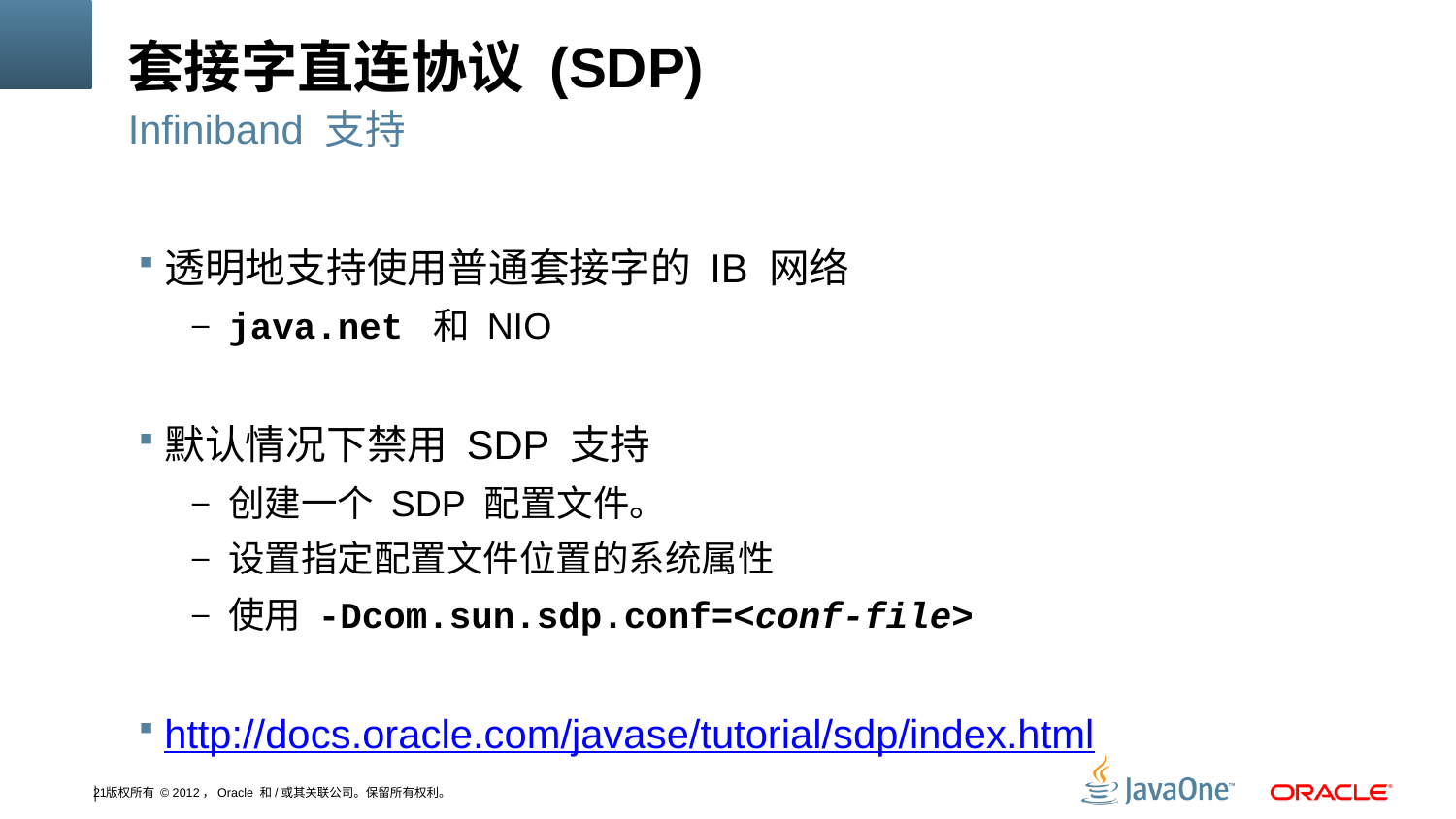

# 套接字直连协议 (SDP)
Infiniband 支持
透明地支持使用普通套接字的 IB 网络
java.net 和 NIO

默认情况下禁用 SDP 支持
创建一个 SDP 配置文件。
设置指定配置文件位置的系统属性
使用 -Dcom.sun.sdp.conf=<conf-file>

http://docs.oracle.com/javase/tutorial/sdp/index.html